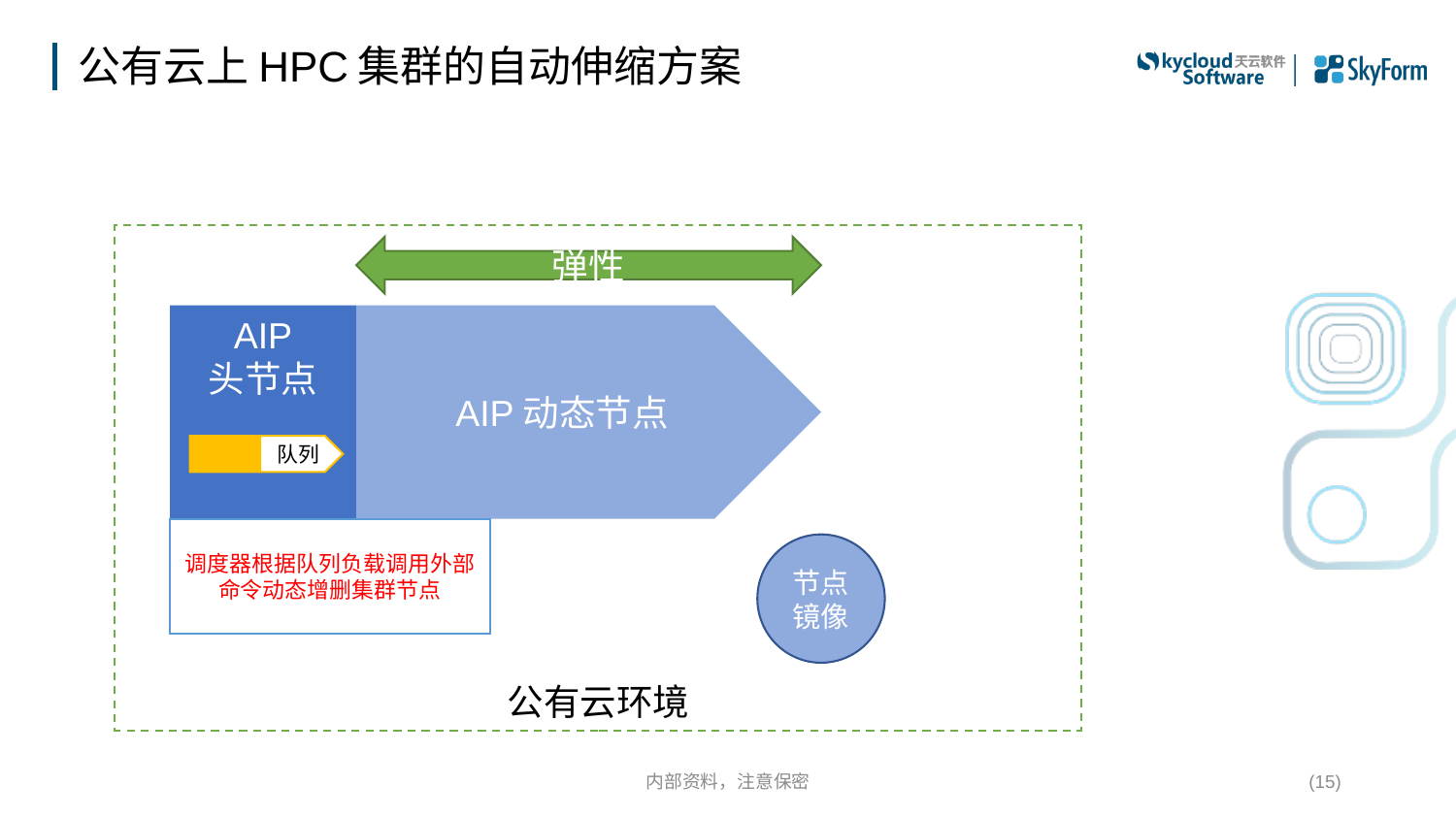

# 公有云上HPC集群的自动伸缩方案
公有云环境
弹性
AIP
头节点

AIP动态节点
队列

调度器根据队列负载调用外部命令动态增删集群节点
节点镜像
内部资料，注意保密
(15)